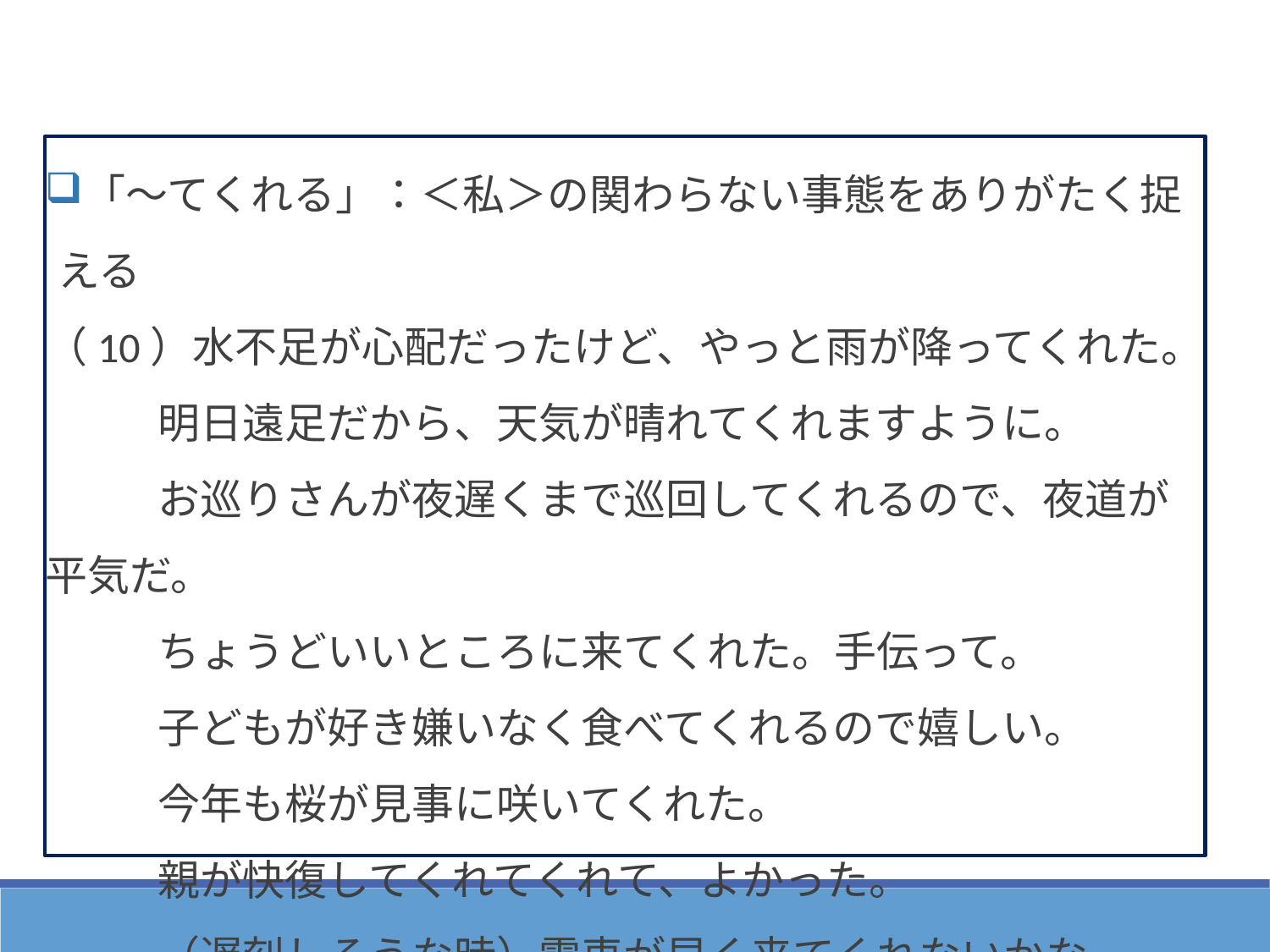

「～てくれる」：＜私＞の関わらない事態をありがたく捉える
（10）水不足が心配だったけど、やっと雨が降ってくれた。
　　   明日遠足だから、天気が晴れてくれますように。
　　   お巡りさんが夜遅くまで巡回してくれるので、夜道が平気だ。
　　   ちょうどいいところに来てくれた。手伝って。
　　   子どもが好き嫌いなく食べてくれるので嬉しい。
　　   今年も桜が見事に咲いてくれた。
　　   親が快復してくれてくれて、よかった。
　　   （遅刻しそうな時）電車が早く来てくれないかな。
29